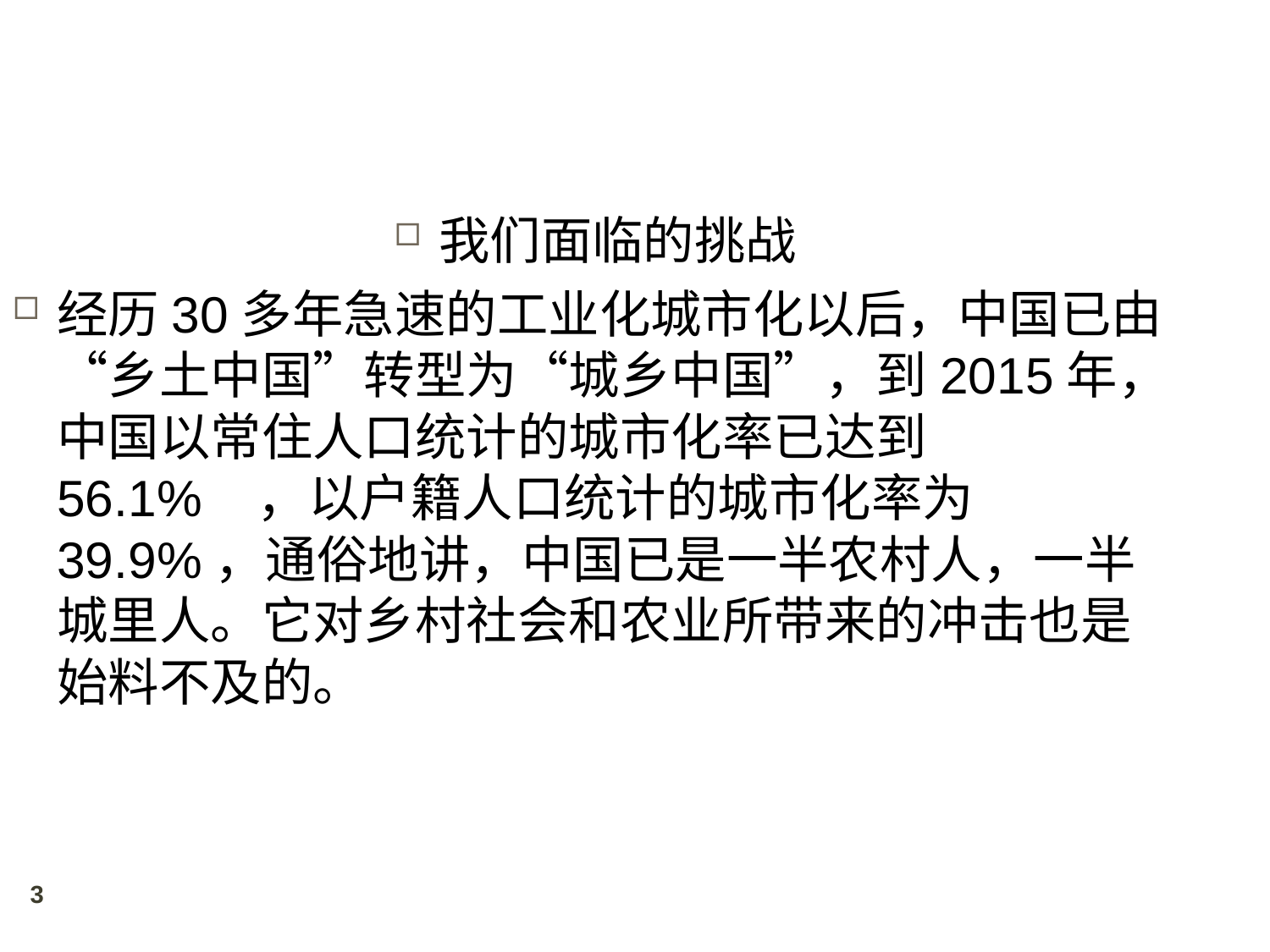

我们面临的挑战
经历30多年急速的工业化城市化以后，中国已由“乡土中国”转型为“城乡中国”，到2015年，中国以常住人口统计的城市化率已达到 56.1%   ，以户籍人口统计的城市化率为 39.9%，通俗地讲，中国已是一半农村人，一半城里人。它对乡村社会和农业所带来的冲击也是始料不及的。

3